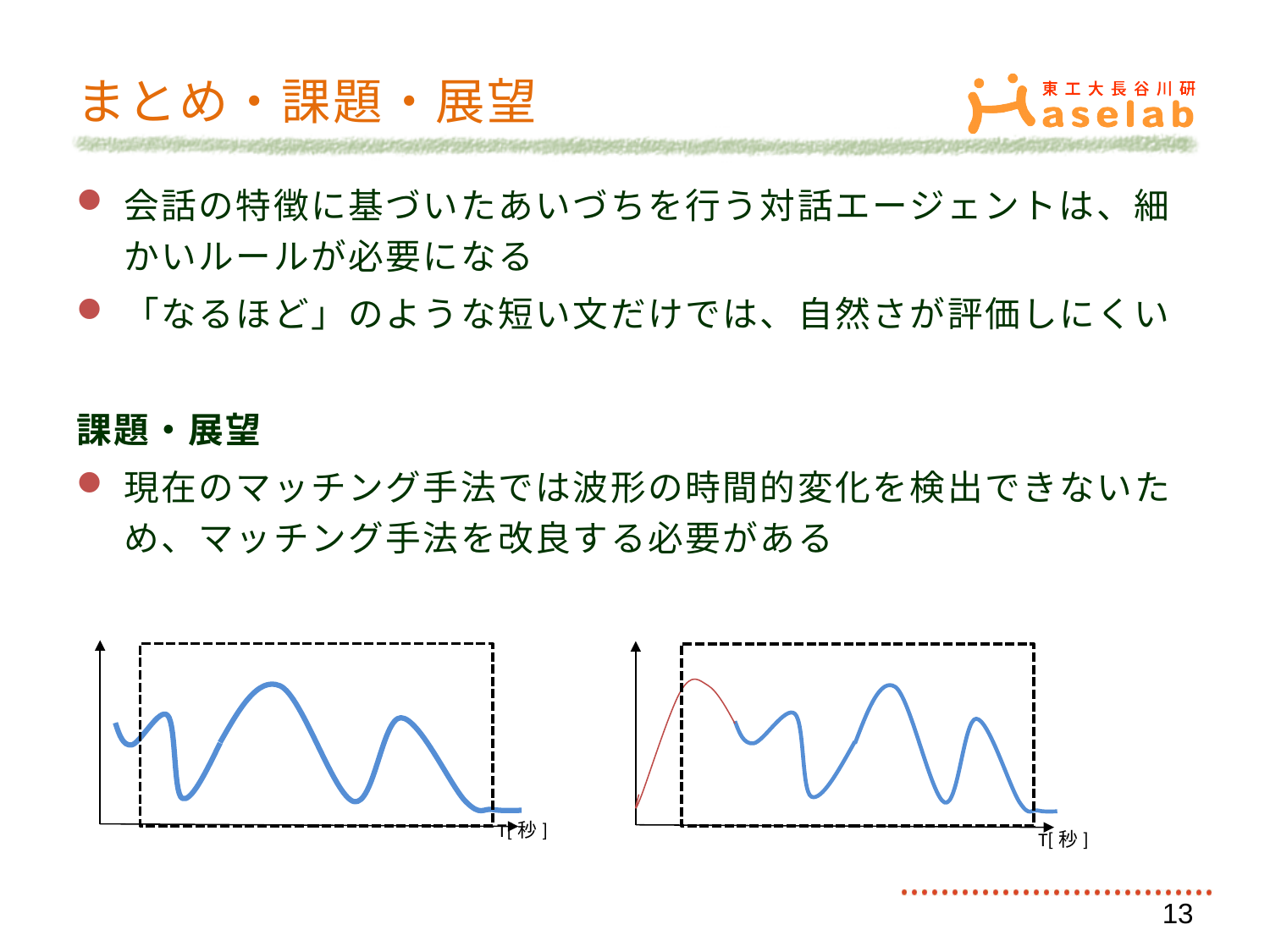

# まとめ・課題・展望
会話の特徴に基づいたあいづちを行う対話エージェントは、細かいルールが必要になる
「なるほど」のような短い文だけでは、自然さが評価しにくい

課題・展望
現在のマッチング手法では波形の時間的変化を検出できないため、マッチング手法を改良する必要がある

T[秒]
T[秒]
13